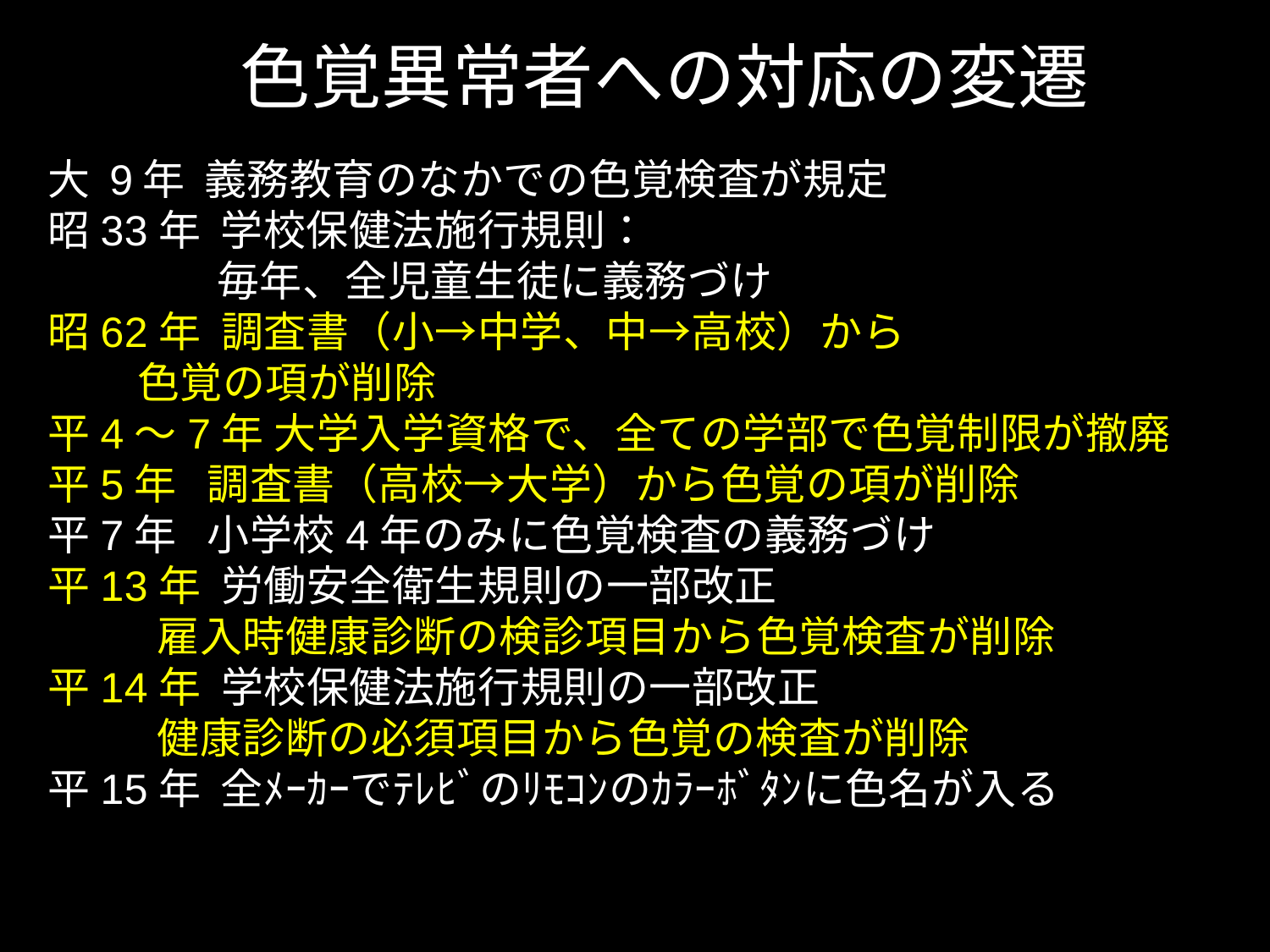

色覚異常者への対応の変遷
大 9年  義務教育のなかでの色覚検査が規定
昭33年  学校保健法施行規則：
                毎年、全児童生徒に義務づけ
昭62年  調査書（小→中学、中→高校）から
        色覚の項が削除
平4～7年 大学入学資格で、全ての学部で色覚制限が撤廃
平5年   調査書（高校→大学）から色覚の項が削除
平7年   小学校4年のみに色覚検査の義務づけ
平13年  労働安全衛生規則の一部改正
          雇入時健康診断の検診項目から色覚検査が削除
平14年  学校保健法施行規則の一部改正
          健康診断の必須項目から色覚の検査が削除
平15年  全ﾒｰｶｰでﾃﾚﾋﾞのﾘﾓｺﾝのｶﾗｰﾎﾞﾀﾝに色名が入る